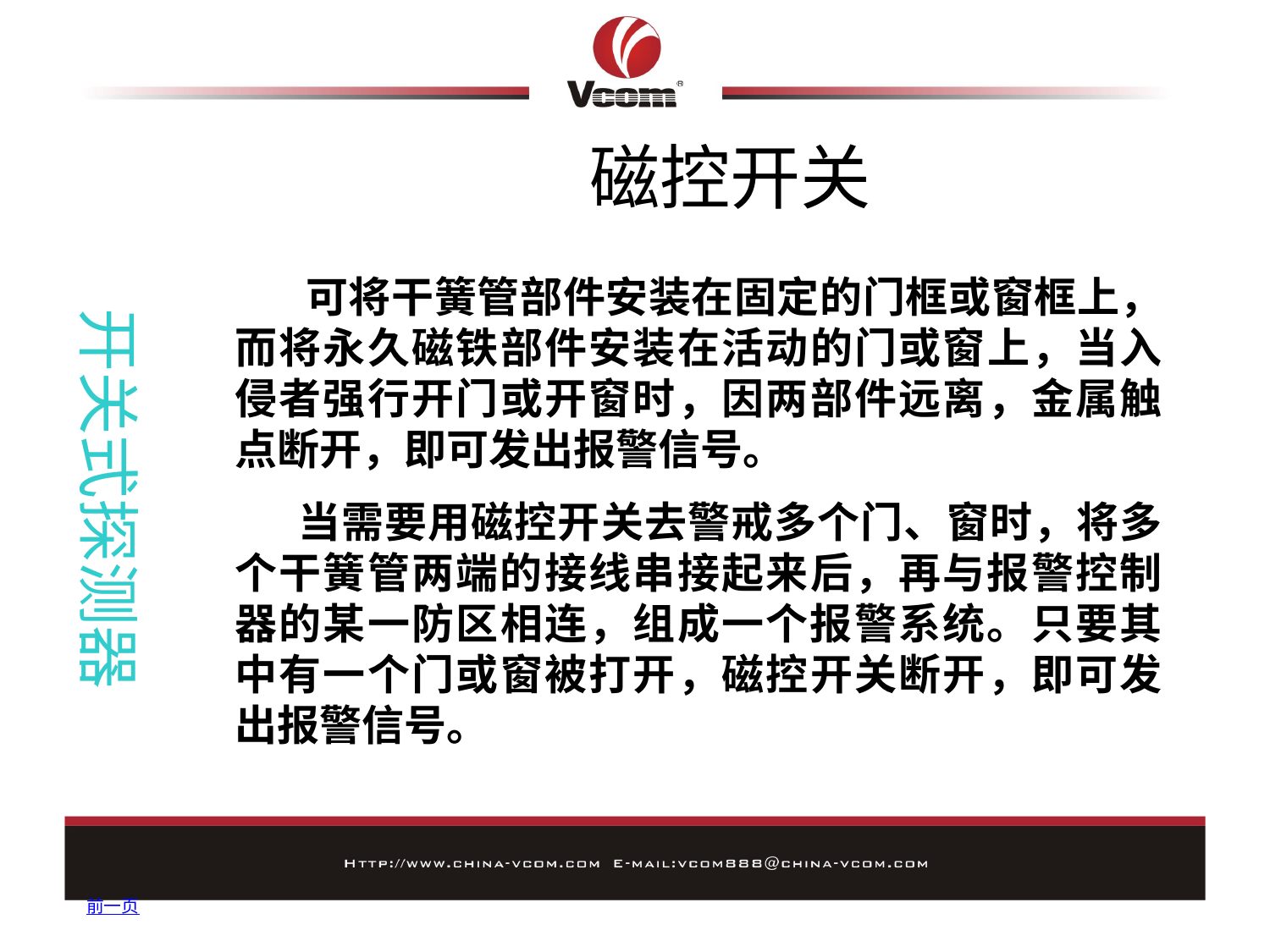

磁控开关
      可将干簧管部件安装在固定的门框或窗框上，而将永久磁铁部件安装在活动的门或窗上，当入侵者强行开门或开窗时，因两部件远离，金属触点断开，即可发出报警信号。
     当需要用磁控开关去警戒多个门、窗时，将多个干簧管两端的接线串接起来后，再与报警控制器的某一防区相连，组成一个报警系统。只要其中有一个门或窗被打开，磁控开关断开，即可发出报警信号。
开关式探测器
前一页